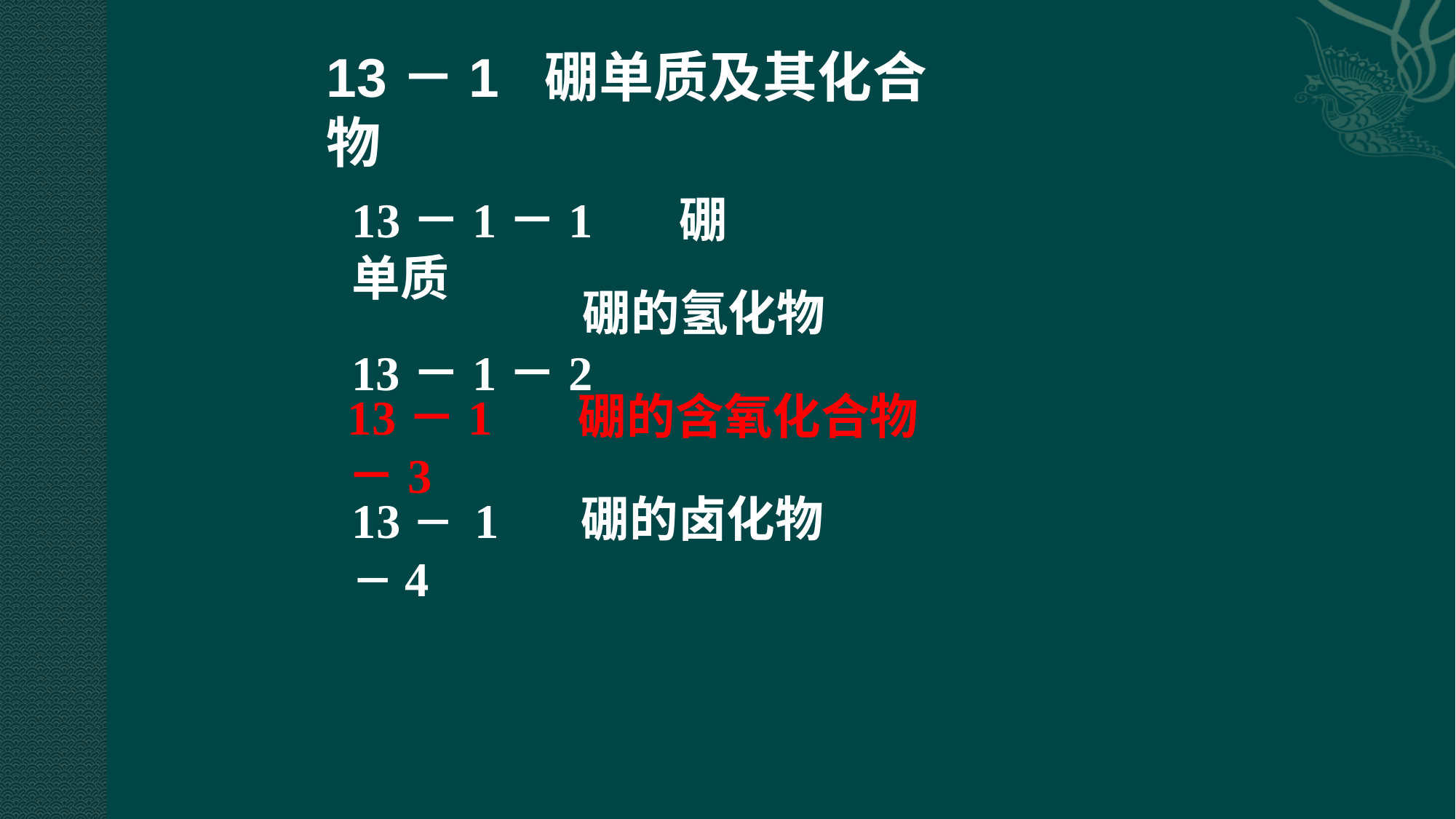

# 13－1	硼单质及其化合物
13－1－1	硼单质
13－1－2
硼的氢化物
13－1－3
硼的含氧化合物
13－ 1－4
硼的卤化物